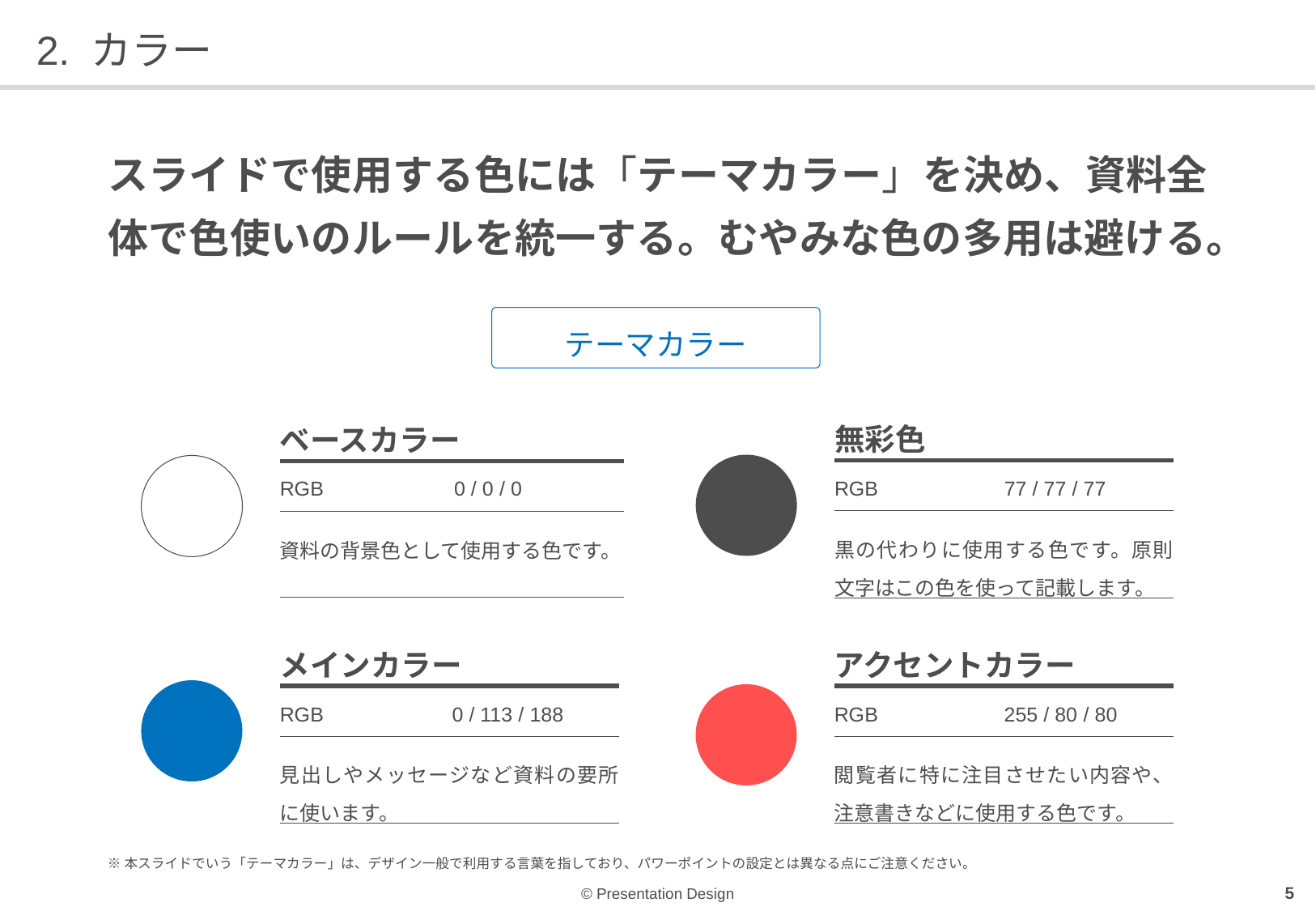

# 2. カラー
スライドで使用する色には「テーマカラー」を決め、資料全体で色使いのルールを統一する。むやみな色の多用は避ける。
テーマカラー
| 無彩色 |  |
| --- | --- |
| RGB | 77 / 77 / 77 |
| 黒の代わりに使用する色です。原則文字はこの色を使って記載します。 |  |
| ベースカラー |  |
| --- | --- |
| RGB | 0 / 0 / 0 |
| 資料の背景色として使用する色です。 |  |

| メインカラー |  |
| --- | --- |
| RGB | 0 / 113 / 188 |
| 見出しやメッセージなど資料の要所に使います。 |  |
| アクセントカラー |  |
| --- | --- |
| RGB | 255 / 80 / 80 |
| 閲覧者に特に注目させたい内容や、注意書きなどに使用する色です。 |  |

※本スライドでいう「テーマカラー」は、デザイン一般で利用する言葉を指しており、パワーポイントの設定とは異なる点にご注意ください。
5